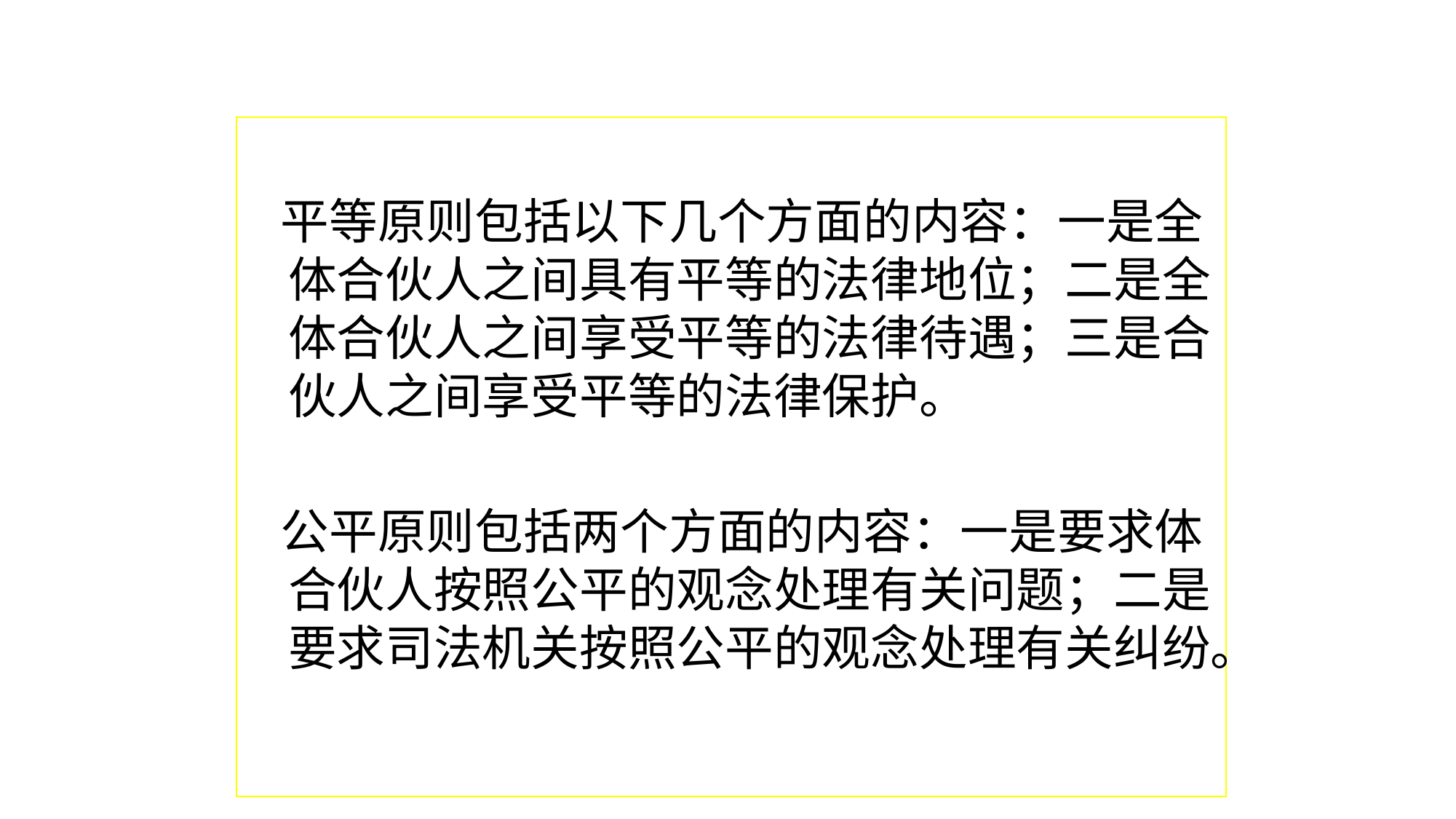

平等原则包括以下几个方面的内容：一是全体合伙人之间具有平等的法律地位；二是全体合伙人之间享受平等的法律待遇；三是合伙人之间享受平等的法律保护。

  公平原则包括两个方面的内容：一是要求体合伙人按照公平的观念处理有关问题；二是要求司法机关按照公平的观念处理有关纠纷。